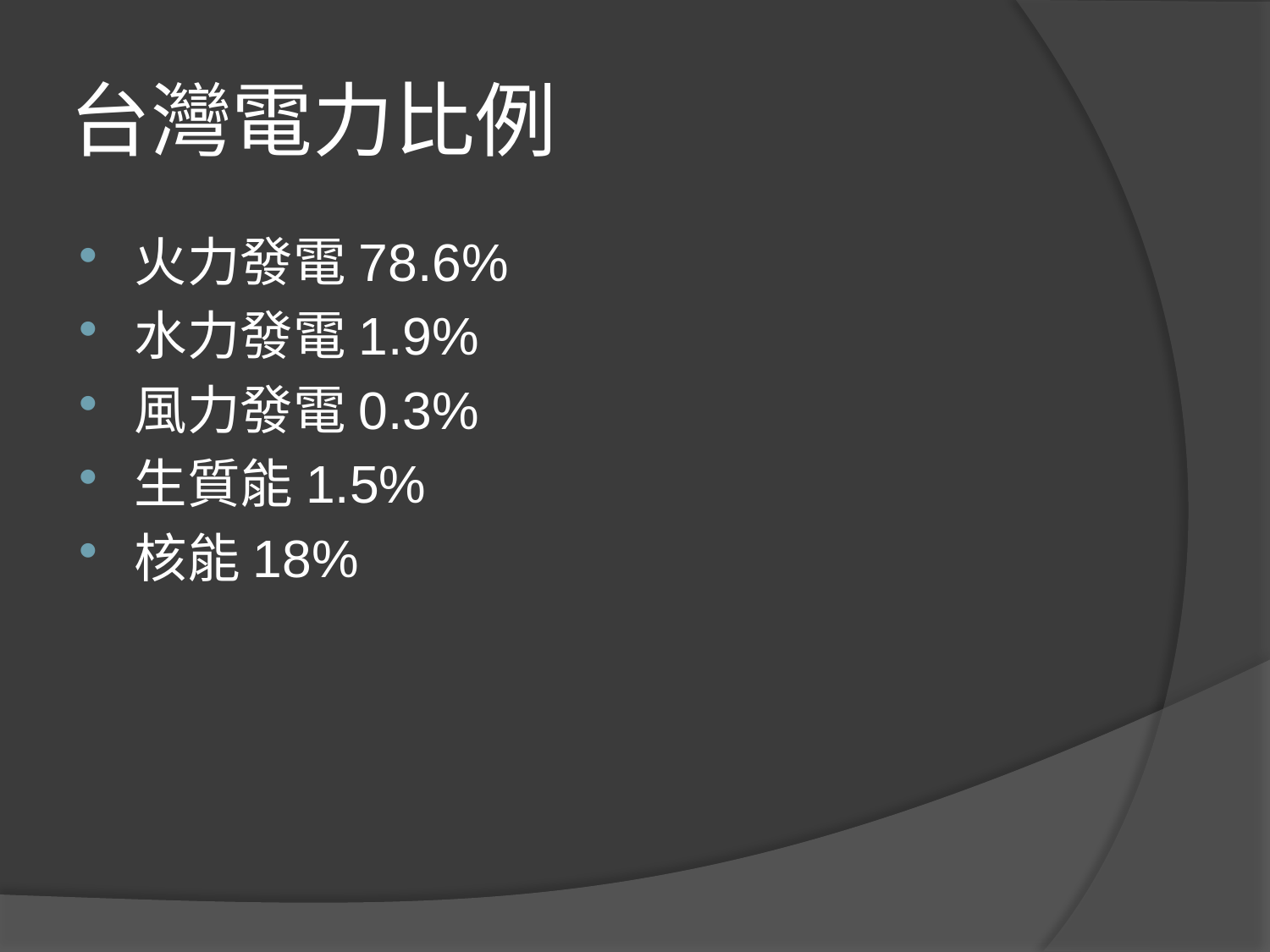

# 台灣電力比例
火力發電78.6%
水力發電1.9%
風力發電0.3%
生質能1.5%
核能18%